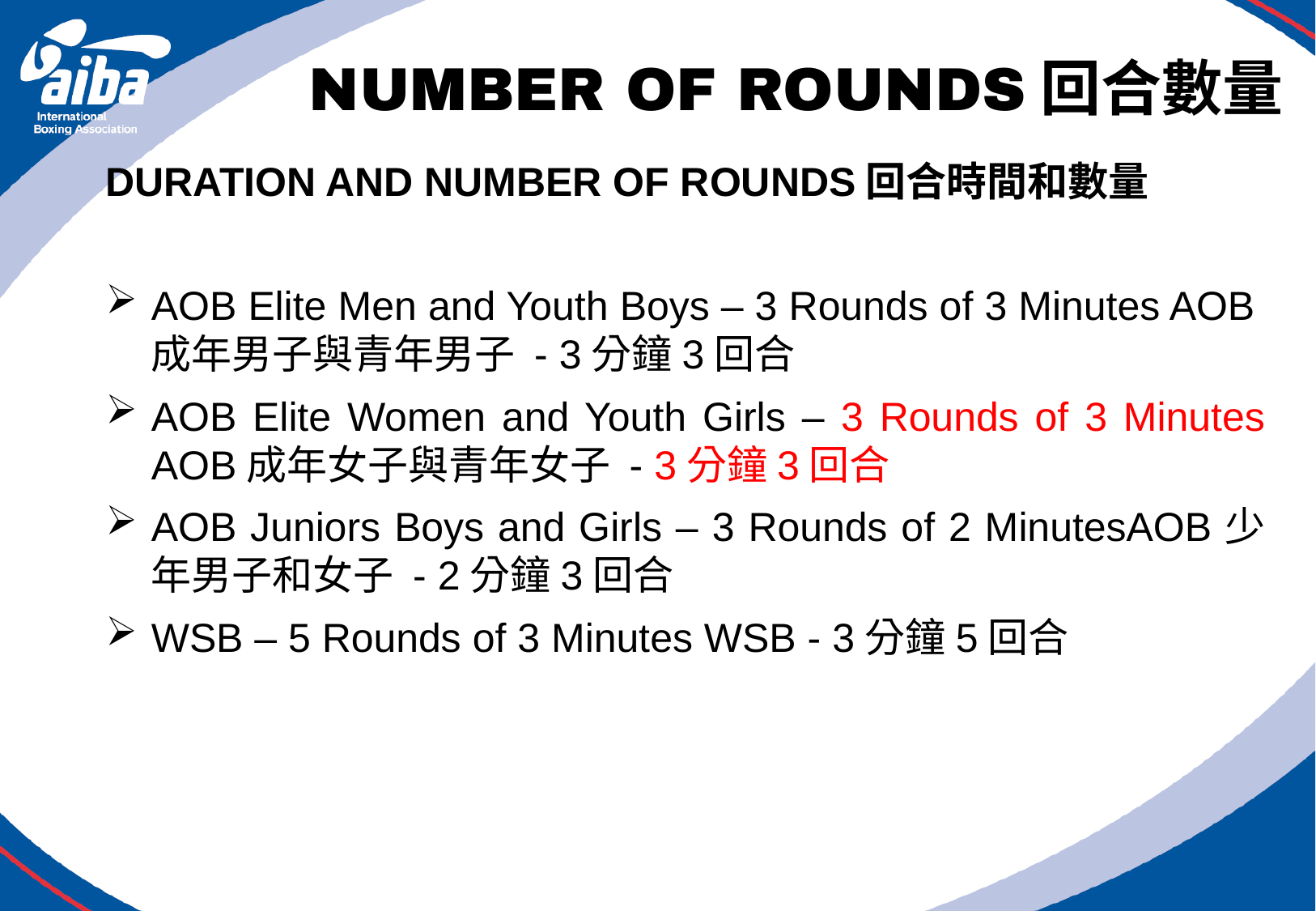

# NUMBER OF ROUNDS回合數量
DURATION AND NUMBER OF ROUNDS回合時間和數量

AOB Elite Men and Youth Boys – 3 Rounds of 3 Minutes AOB成年男子與青年男子 - 3分鐘3回合
AOB Elite Women and Youth Girls – 3 Rounds of 3 Minutes AOB成年女子與青年女子 - 3分鐘3回合
AOB Juniors Boys and Girls – 3 Rounds of 2 MinutesAOB少年男子和女子 - 2分鐘3回合
WSB – 5 Rounds of 3 Minutes WSB - 3分鐘5回合